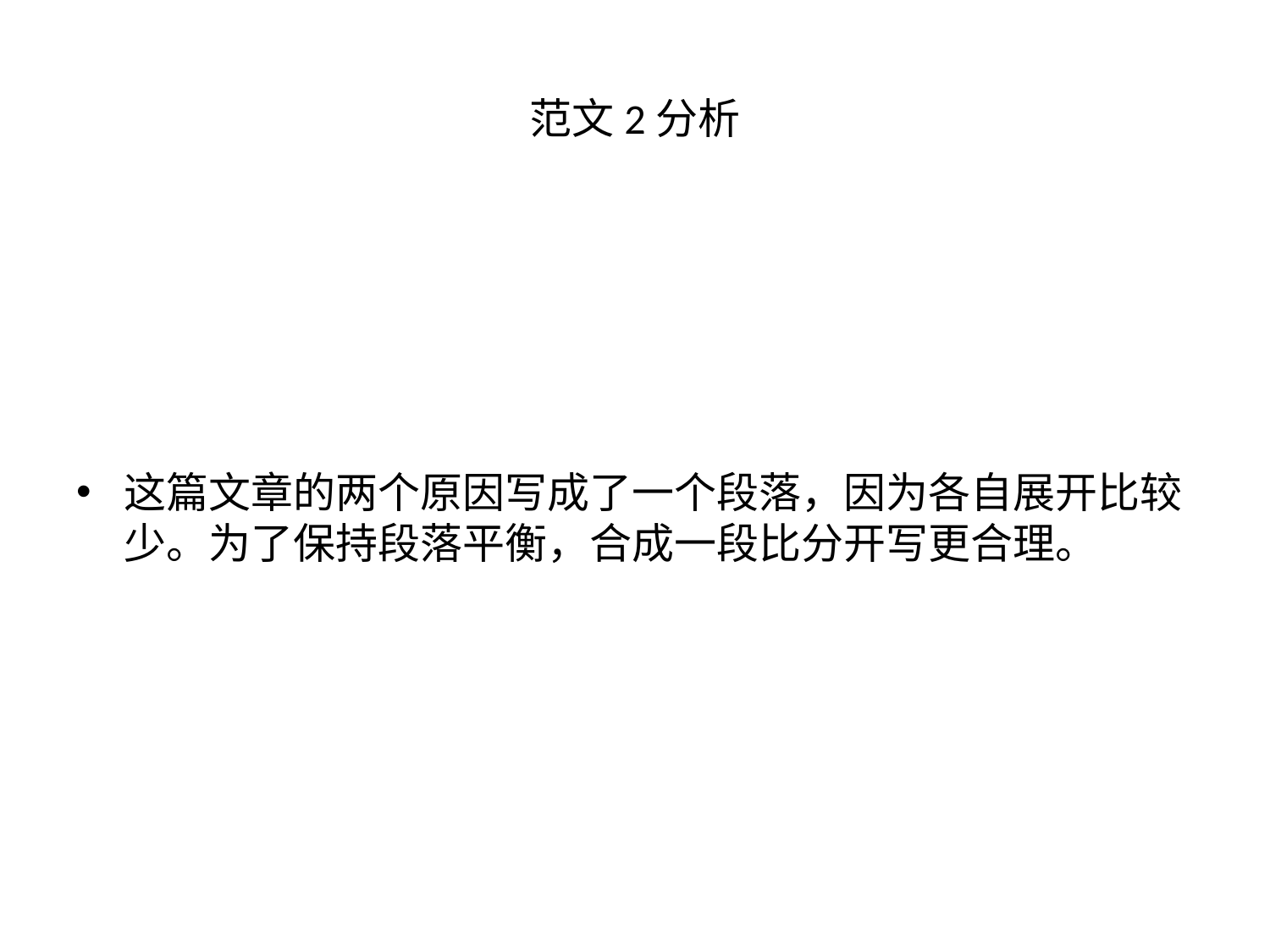

# 范文2分析

这篇文章的两个原因写成了一个段落，因为各自展开比较少。为了保持段落平衡，合成一段比分开写更合理。